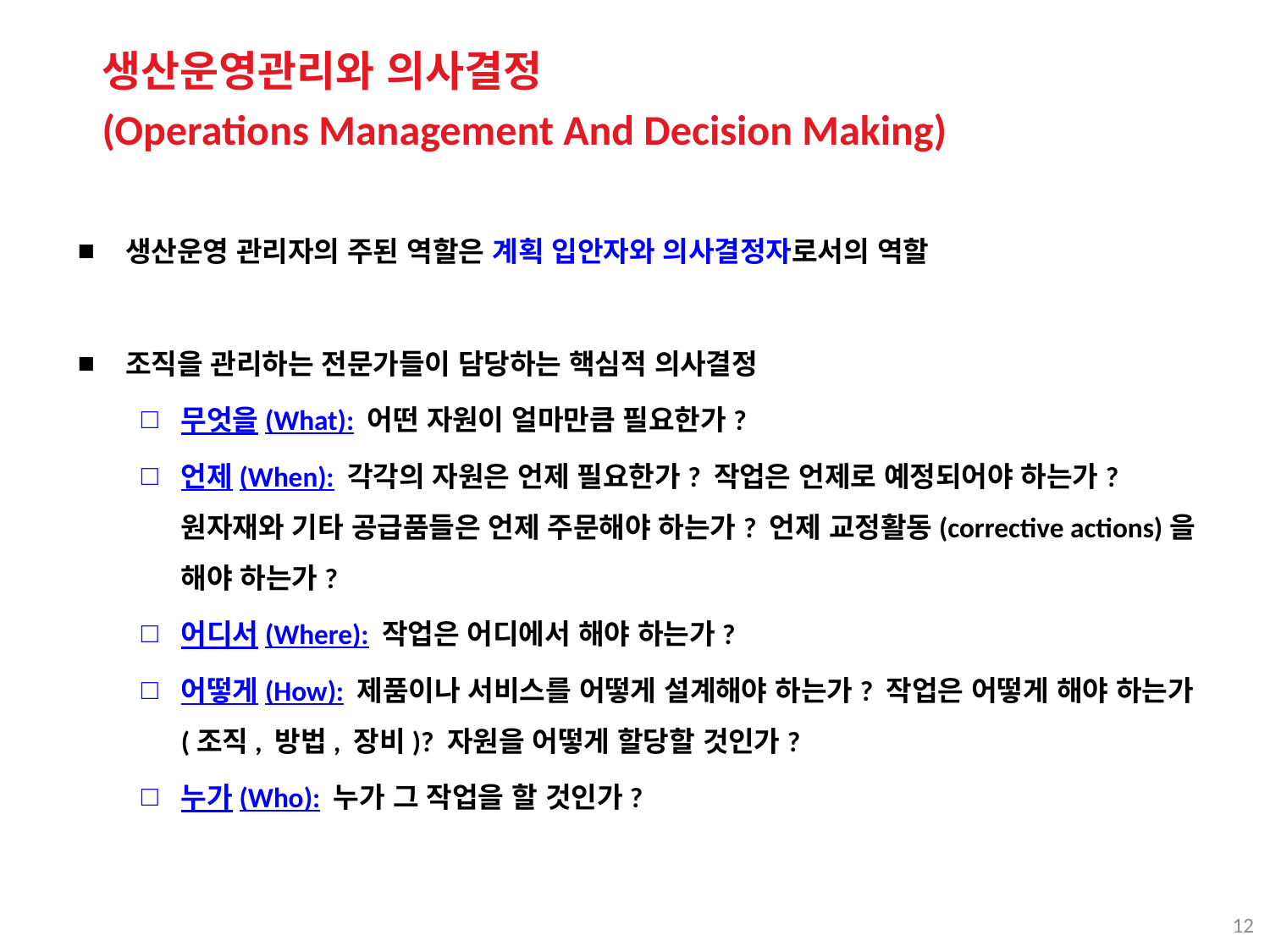

생산운영관리와 의사결정
(Operations Management And Decision Making)
생산운영 관리자의 주된 역할은 계획 입안자와 의사결정자로서의 역할

조직을 관리하는 전문가들이 담당하는 핵심적 의사결정
무엇을(What): 어떤 자원이 얼마만큼 필요한가?
언제(When): 각각의 자원은 언제 필요한가? 작업은 언제로 예정되어야 하는가? 원자재와 기타 공급품들은 언제 주문해야 하는가? 언제 교정활동(corrective actions)을 해야 하는가?
어디서(Where): 작업은 어디에서 해야 하는가?
어떻게(How): 제품이나 서비스를 어떻게 설계해야 하는가? 작업은 어떻게 해야 하는가(조직, 방법, 장비)? 자원을 어떻게 할당할 것인가?
누가(Who): 누가 그 작업을 할 것인가?

12